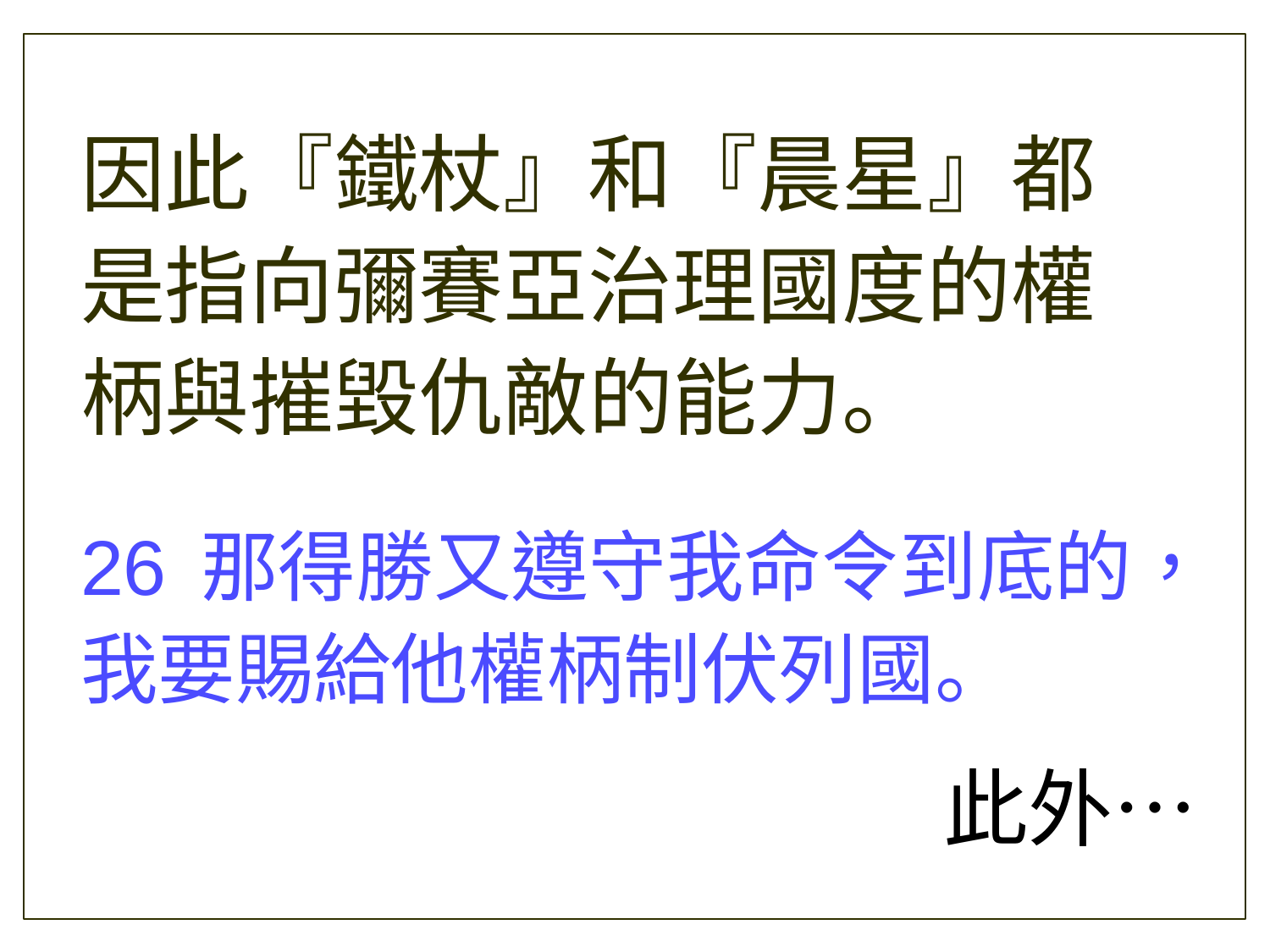

因此『鐵杖』和『晨星』都是指向彌賽亞治理國度的權柄與摧毀仇敵的能力。
26 那得勝又遵守我命令到底的，我要賜給他權柄制伏列國。
此外…